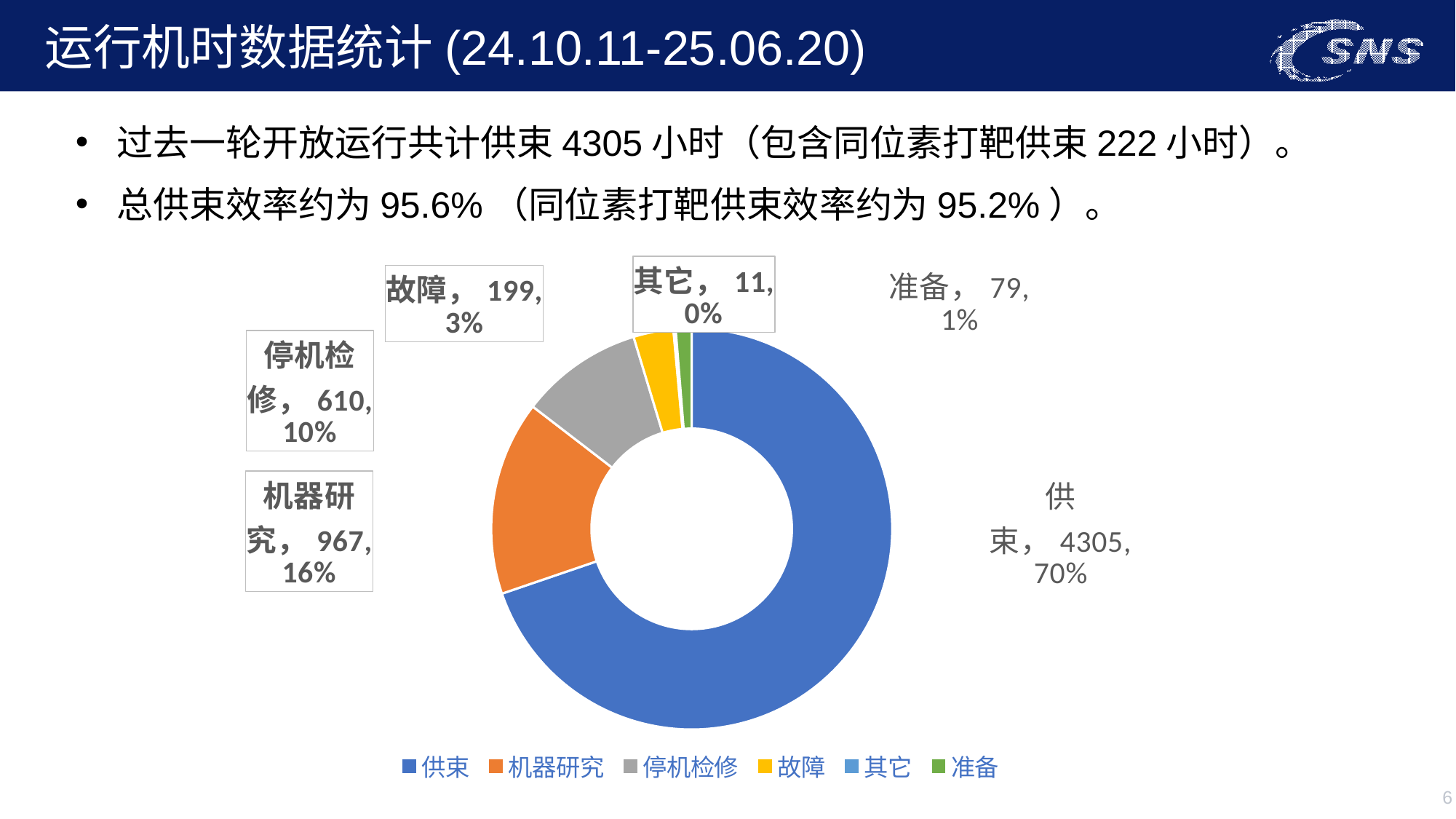

# 运行机时数据统计(24.10.11-25.06.20)
过去一轮开放运行共计供束4305小时（包含同位素打靶供束222小时）。
总供束效率约为95.6%（同位素打靶供束效率约为95.2%）。

### Chart

| Category |  |
|---|---|
| 供束 | 4305.0 |
| 机器研究 | 967.0 |
| 停机检修 | 610.0 |
| 故障 | 199.0 |
| 其它 | 11.0 |
| 准备 | 79.0 |